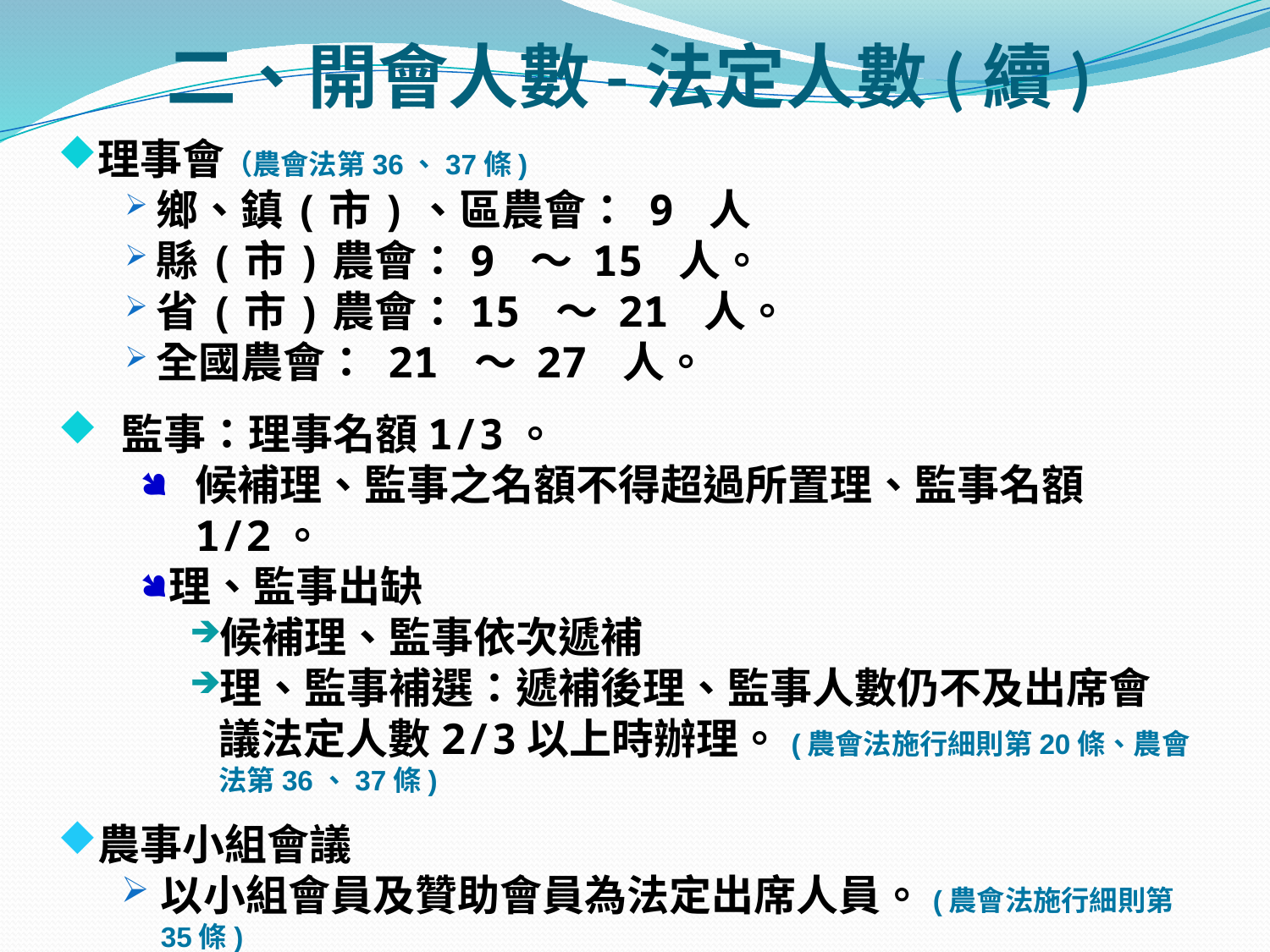

# 二、開會人數-法定人數(續)
理事會（農會法第36、37條)
鄉、鎮(市)、區農會： 9 人
縣(市)農會：9 ～ 15 人。
省(市)農會：15 ～ 21 人。
全國農會： 21 ～ 27 人。
監事：理事名額1/3。
候補理、監事之名額不得超過所置理、監事名額1/2。
理、監事出缺
候補理、監事依次遞補
理、監事補選：遞補後理、監事人數仍不及出席會議法定人數2/3以上時辦理。(農會法施行細則第20條、農會法第36、37條)
農事小組會議
以小組會員及贊助會員為法定出席人員。(農會法施行細則第35條)